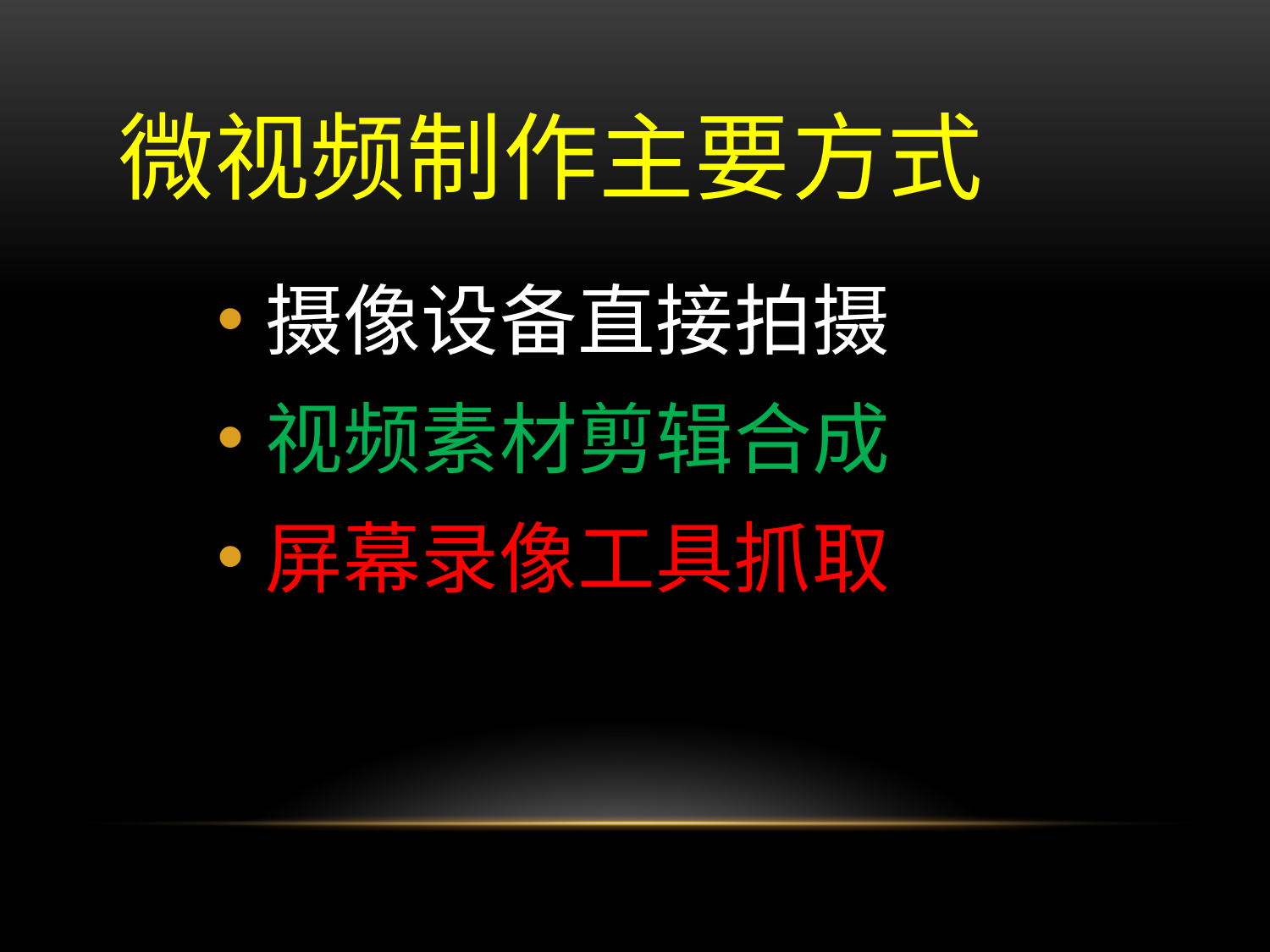

微视频制作主要方式
摄像设备直接拍摄
视频素材剪辑合成
屏幕录像工具抓取